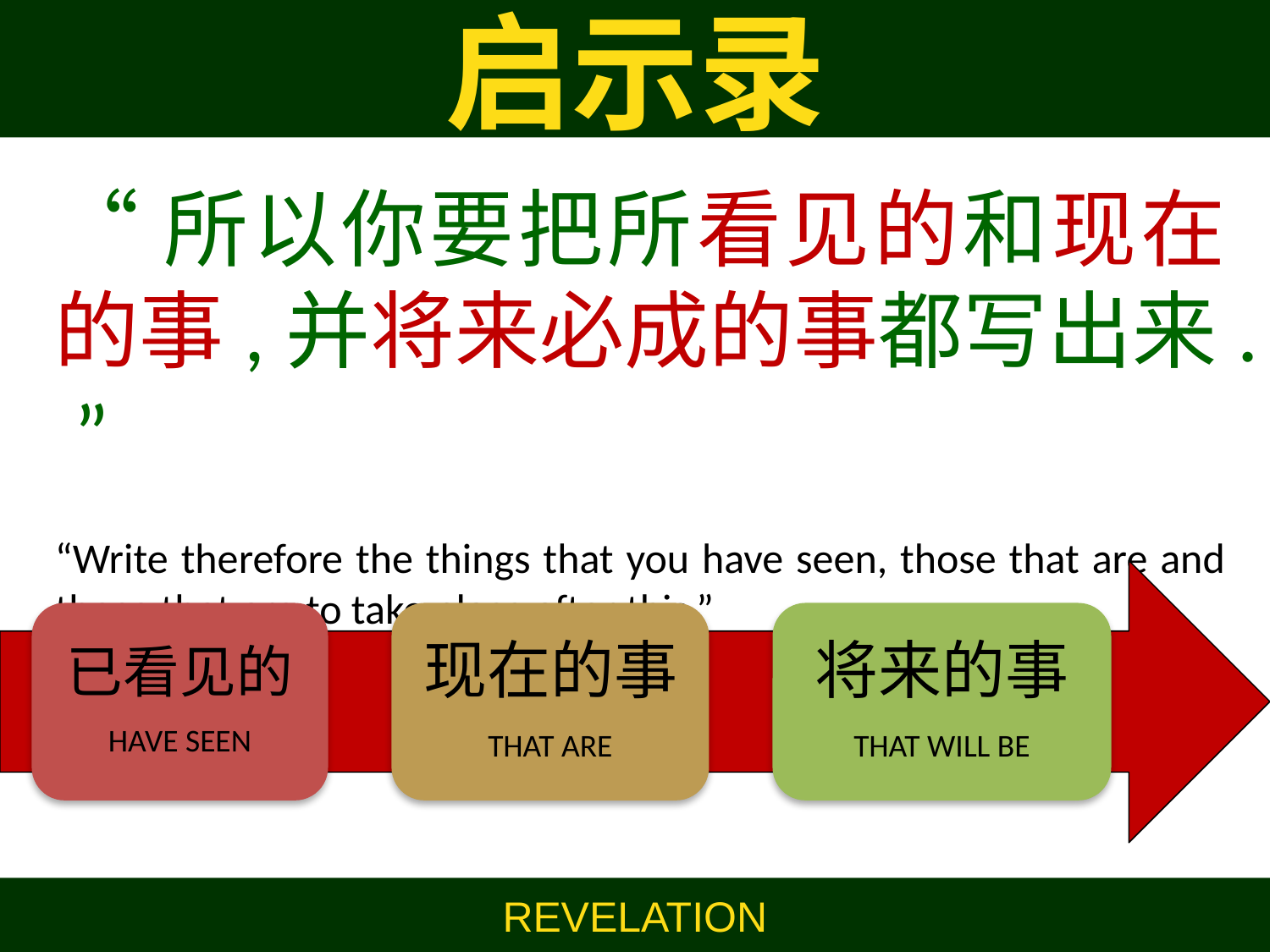

# 启示录
“所以你要把所看见的和现在的事,并将来必成的事都写出来. ”

“Write therefore the things that you have seen, those that are and those that are to take place after this.”
已看见的
HAVE SEEN
现在的事
THAT ARE
将来的事
THAT WILL BE
REVELATION